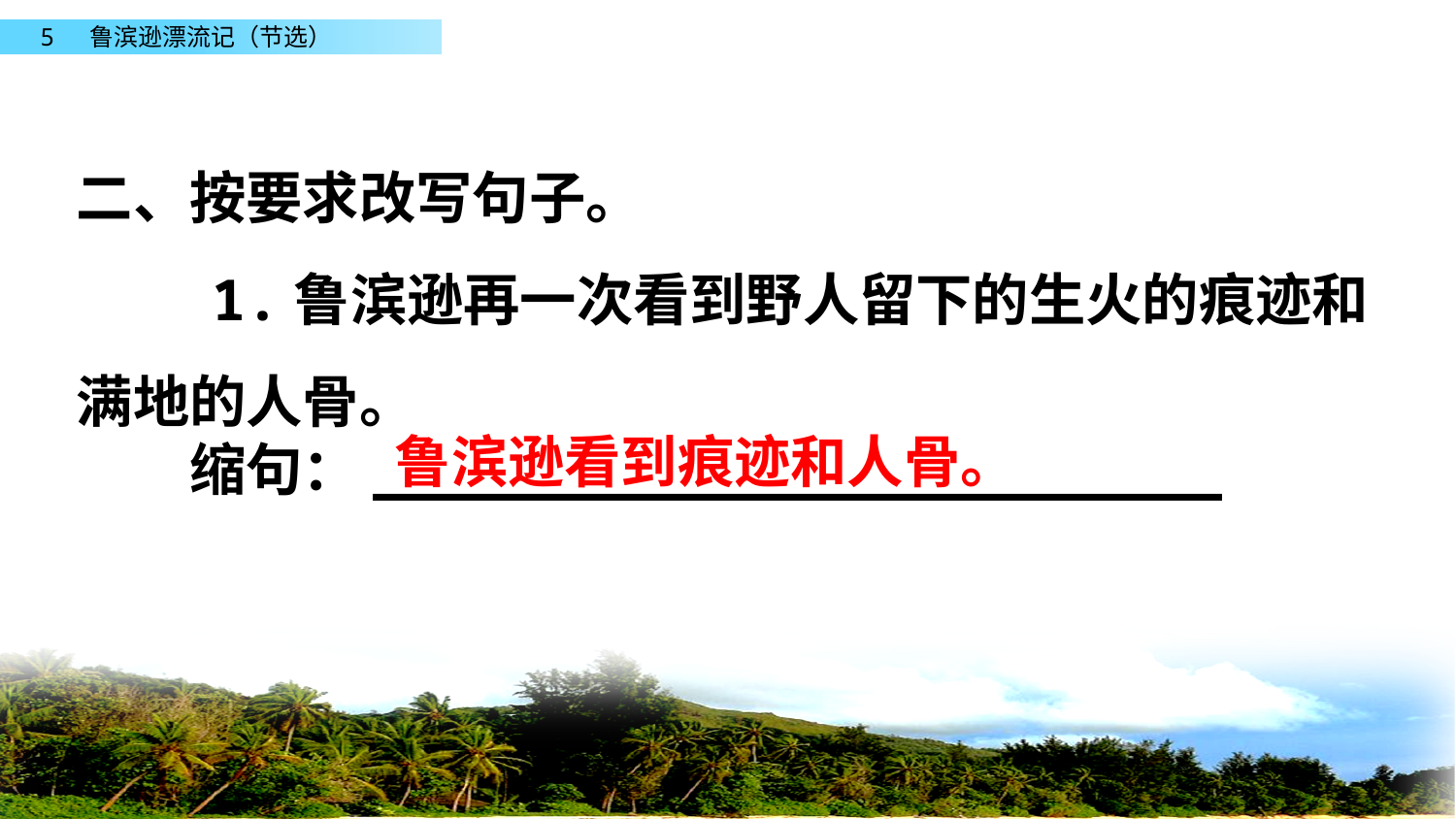

二、按要求改写句子。
    1.鲁滨逊再一次看到野人留下的生火的痕迹和满地的人骨。
　　缩句：_________________________
鲁滨逊看到痕迹和人骨。